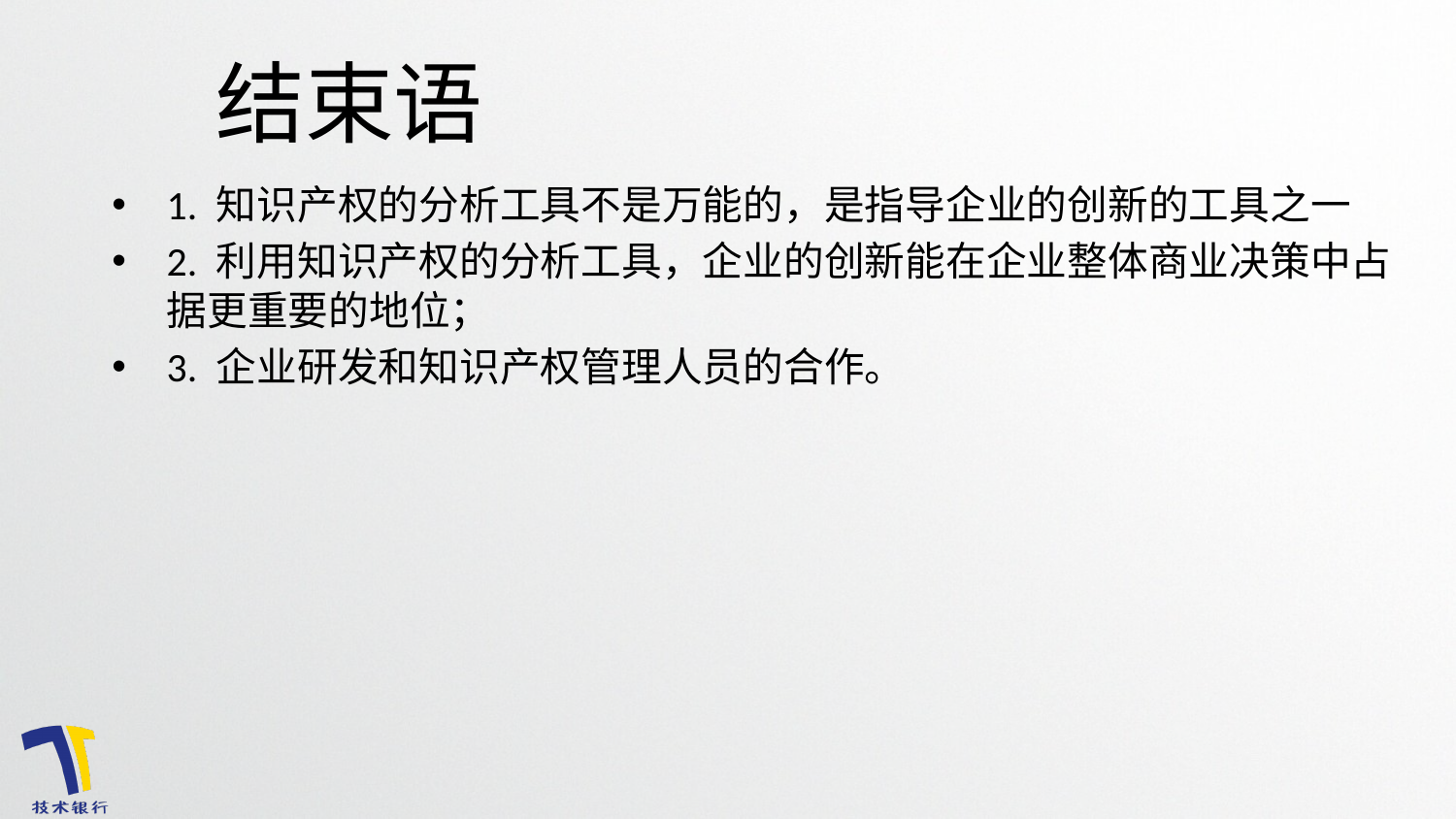

结束语
1. 知识产权的分析工具不是万能的，是指导企业的创新的工具之一
2. 利用知识产权的分析工具，企业的创新能在企业整体商业决策中占据更重要的地位；
3. 企业研发和知识产权管理人员的合作。